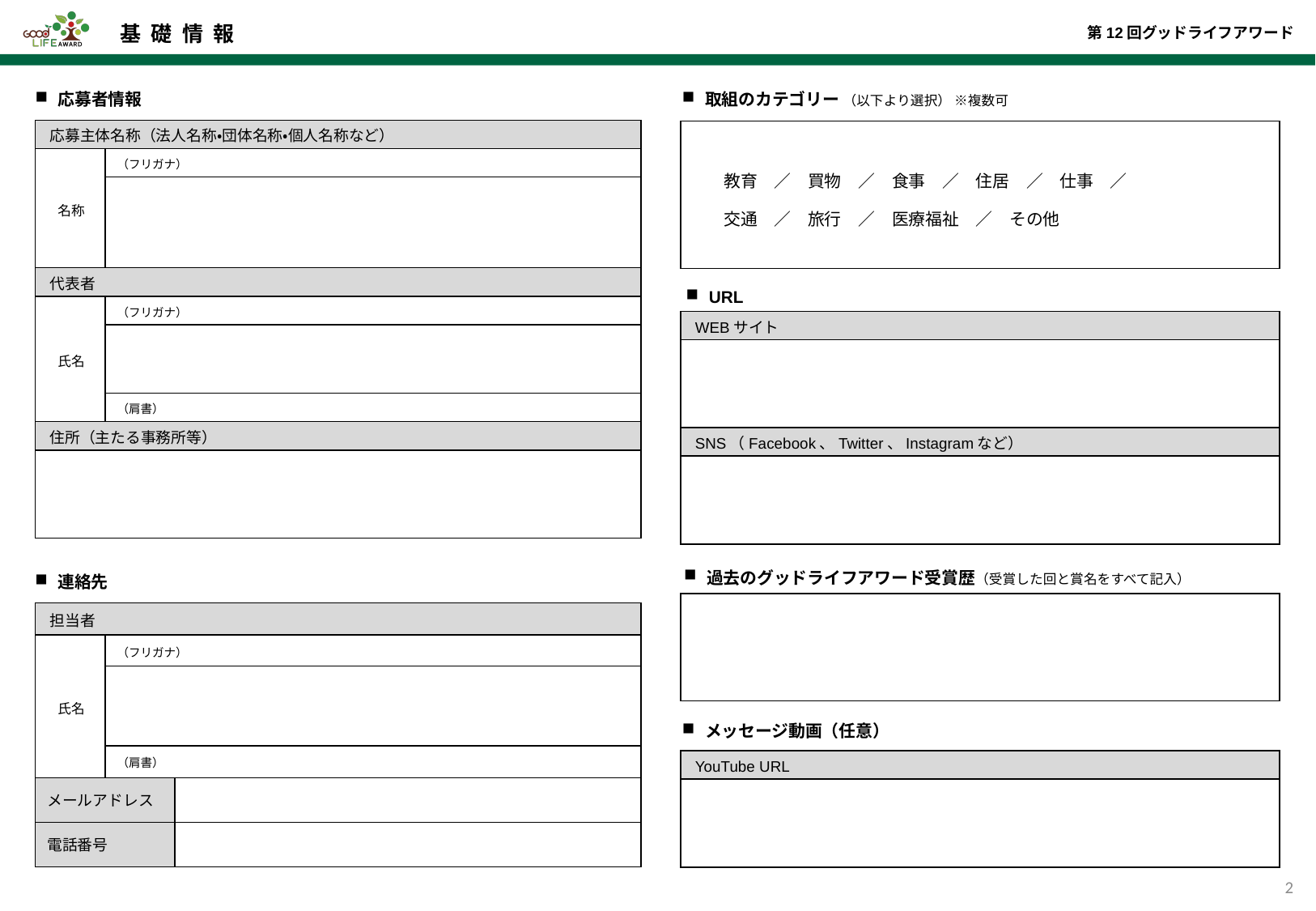

応募者情報
取組のカテゴリー （以下より選択） ※複数可
応募主体名称（法人名称・団体名称・個人名称など）
教育　／　買物　／　食事　／　住居　／　仕事　／
交通　／　旅行　／　医療福祉　／　その他
名称
（フリガナ）

代表者
URL
氏名
（フリガナ）
WEBサイト

（肩書）
住所（主たる事務所等）
SNS（Facebook、Twitter、Instagramなど）

過去のグッドライフアワード受賞歴（受賞した回と賞名をすべて記入）
連絡先

担当者
氏名
（フリガナ）

メッセージ動画（任意）
（肩書）
YouTube URL
メールアドレス

電話番号